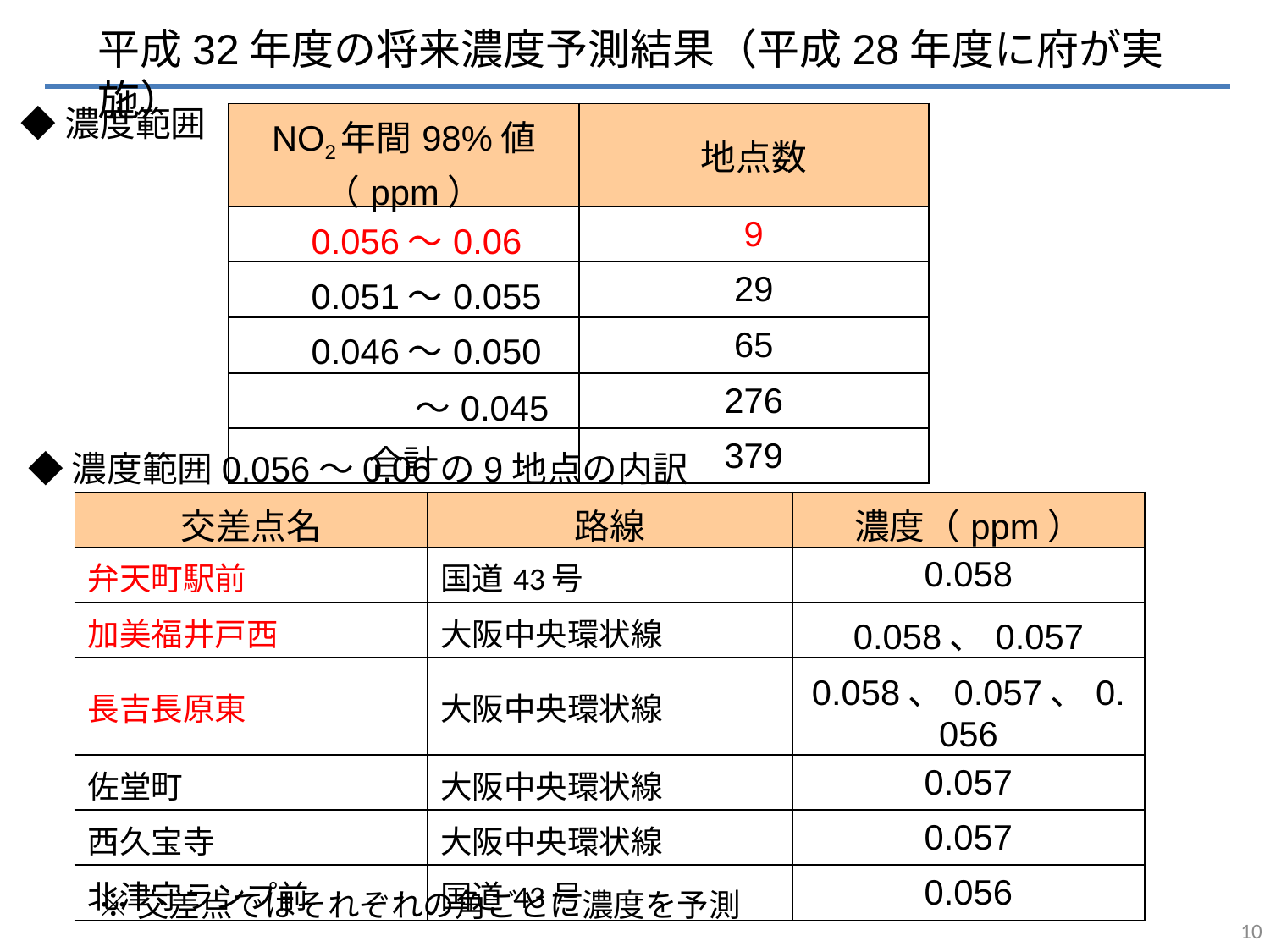

平成32年度の将来濃度予測結果（平成28年度に府が実施）
◆濃度範囲
| NO2年間98%値（ppm） | 地点数 |
| --- | --- |
| 0.056～0.06 | 9 |
| 0.051～0.055 | 29 |
| 0.046～0.050 | 65 |
| ～0.045 | 276 |
| 合計 | 379 |
◆濃度範囲0.056～0.06の9地点の内訳
| 交差点名 | 路線 | 濃度（ppm） |
| --- | --- | --- |
| 弁天町駅前 | 国道43号 | 0.058 |
| 加美福井戸西 | 大阪中央環状線 | 0.058、0.057 |
| 長吉長原東 | 大阪中央環状線 | 0.058、0.057、0.056 |
| 佐堂町 | 大阪中央環状線 | 0.057 |
| 西久宝寺 | 大阪中央環状線 | 0.057 |
| 北津守ランプ前 | 国道43号 | 0.056 |
※交差点ではそれぞれの角ごとに濃度を予測
10